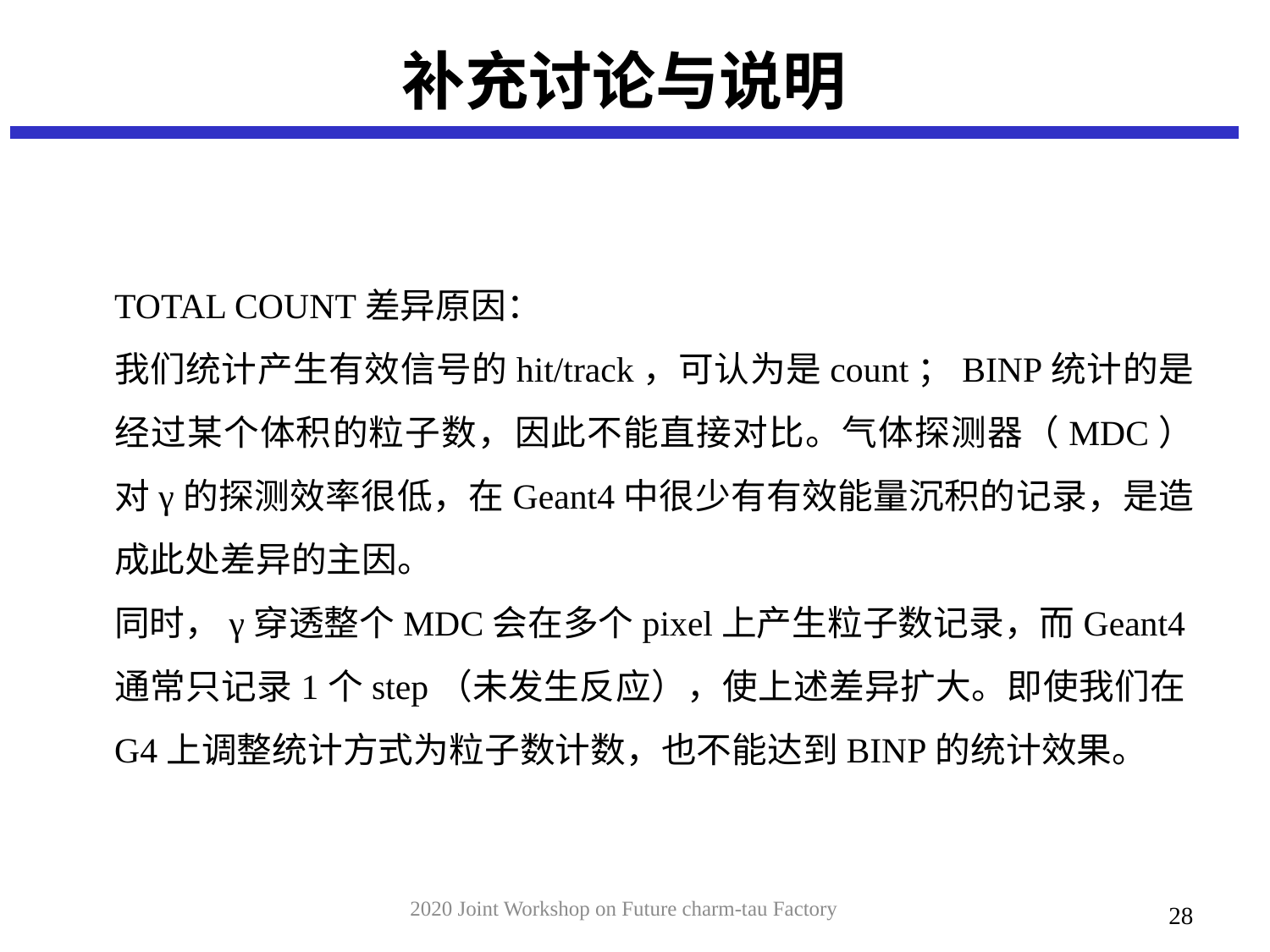

# 补充讨论与说明
TOTAL COUNT差异原因：
我们统计产生有效信号的hit/track，可认为是count；BINP统计的是经过某个体积的粒子数，因此不能直接对比。气体探测器（MDC）对γ的探测效率很低，在Geant4中很少有有效能量沉积的记录，是造成此处差异的主因。
同时，γ穿透整个MDC会在多个pixel上产生粒子数记录，而Geant4通常只记录1个step（未发生反应），使上述差异扩大。即使我们在G4上调整统计方式为粒子数计数，也不能达到BINP的统计效果。
2020 Joint Workshop on Future charm-tau Factory
28